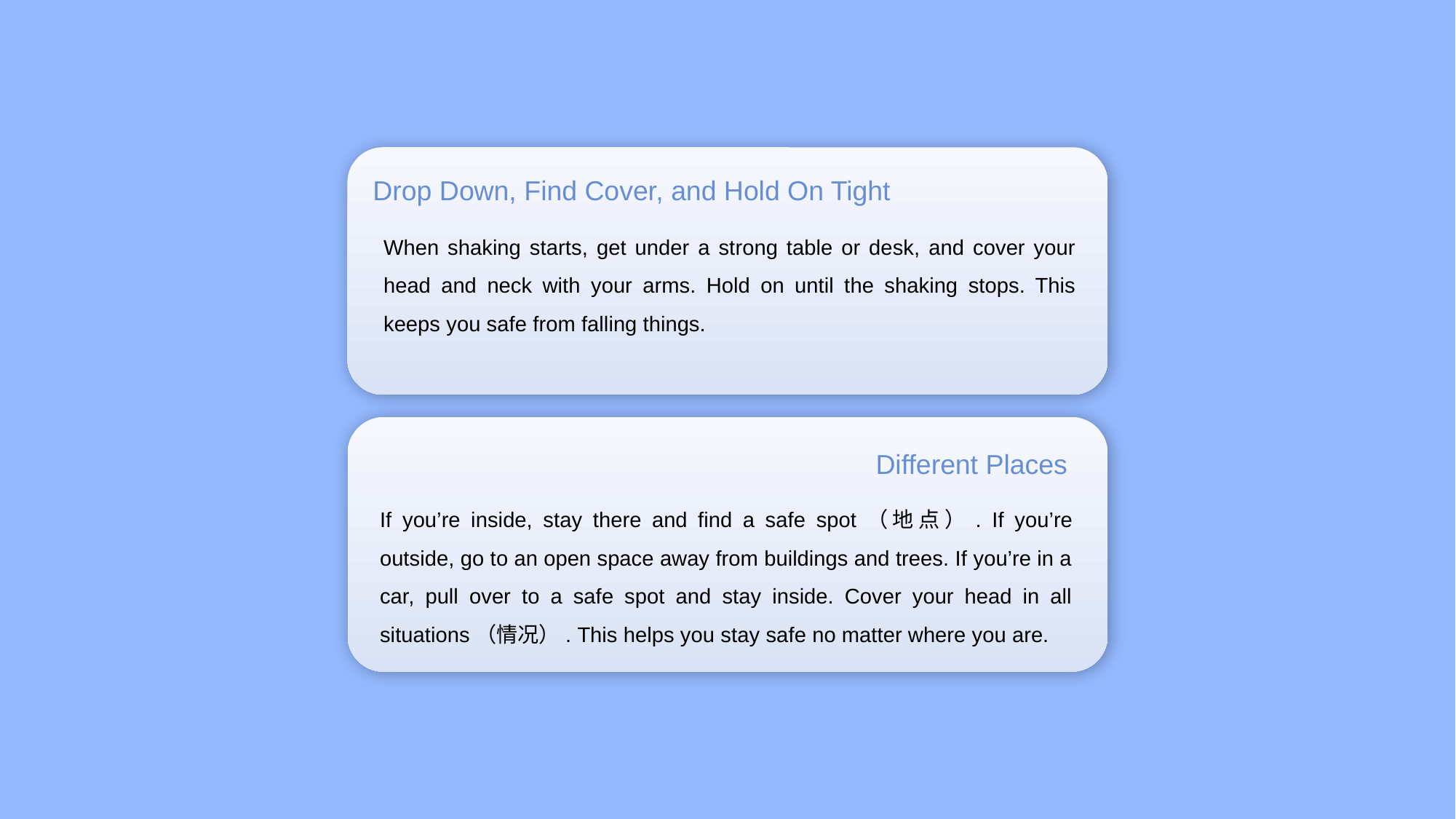

Drop Down, Find Cover, and Hold On Tight
When shaking starts, get under a strong table or desk, and cover your head and neck with your arms. Hold on until the shaking stops. This keeps you safe from falling things.

Different Places
If you’re inside, stay there and find a safe spot（地点）. If you’re outside, go to an open space away from buildings and trees. If you’re in a car, pull over to a safe spot and stay inside. Cover your head in all situations（情况）. This helps you stay safe no matter where you are.